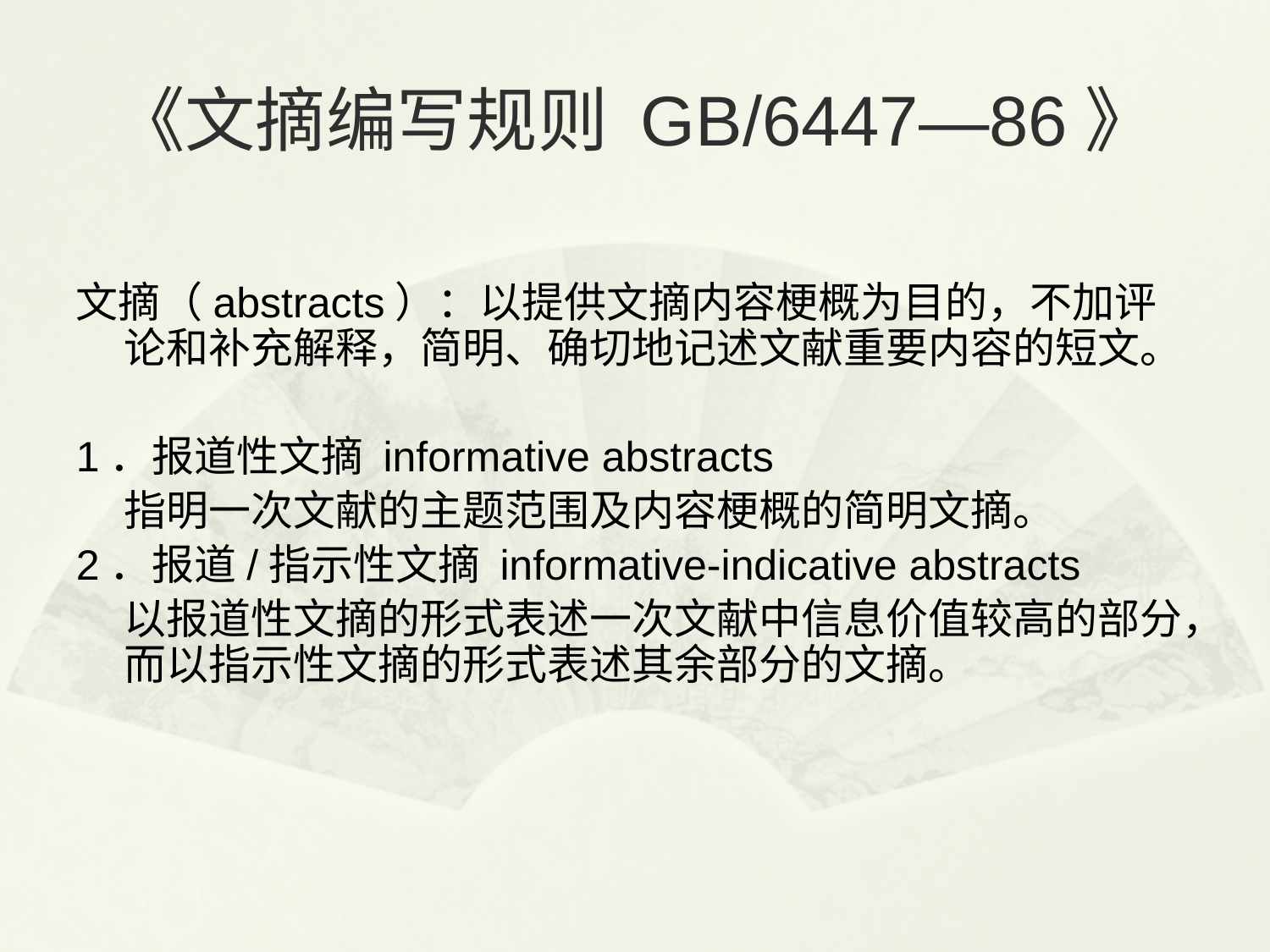

# 《文摘编写规则 GB/6447—86》

文摘（abstracts）：以提供文摘内容梗概为目的，不加评论和补充解释，简明、确切地记述文献重要内容的短文。

1．报道性文摘 informative abstracts
    指明一次文献的主题范围及内容梗概的简明文摘。
2．报道/指示性文摘 informative-indicative abstracts
    以报道性文摘的形式表述一次文献中信息价值较高的部分，而以指示性文摘的形式表述其余部分的文摘。